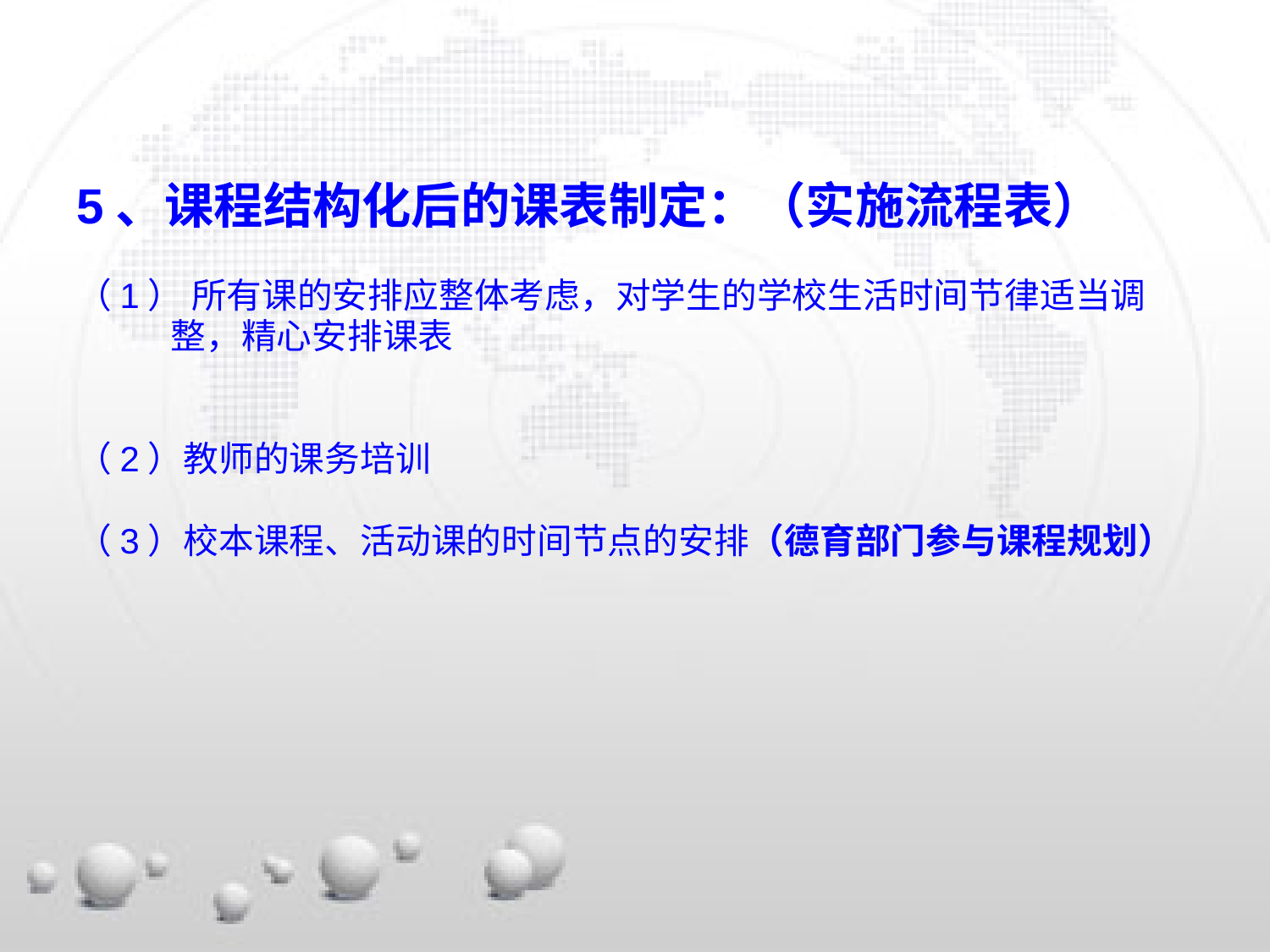

5、课程结构化后的课表制定：（实施流程表）

（1） 所有课的安排应整体考虑，对学生的学校生活时间节律适当调
           整，精心安排课表

（2）教师的课务培训

（3）校本课程、活动课的时间节点的安排（德育部门参与课程规划）